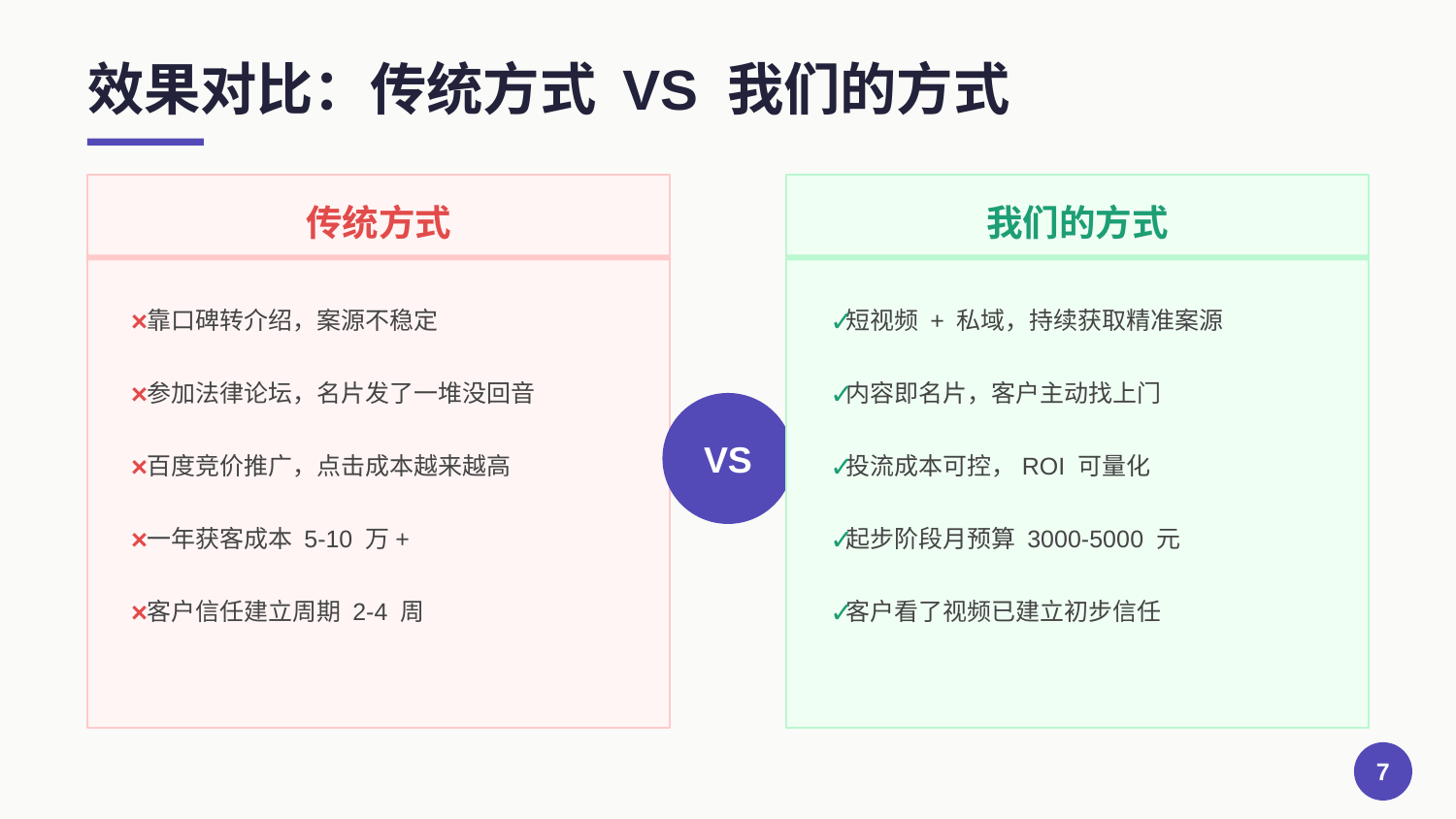

效果对比：传统方式 VS 我们的方式

传统方式
我们的方式

  靠口碑转介绍，案源不稳定
×
  短视频 + 私域，持续获取精准案源
✓
  参加法律论坛，名片发了一堆没回音
×
  内容即名片，客户主动找上门
✓

VS
  百度竞价推广，点击成本越来越高
×
  投流成本可控，ROI 可量化
✓
  一年获客成本 5-10 万+
×
  起步阶段月预算 3000-5000 元
✓
  客户信任建立周期 2-4 周
×
  客户看了视频已建立初步信任
✓

7